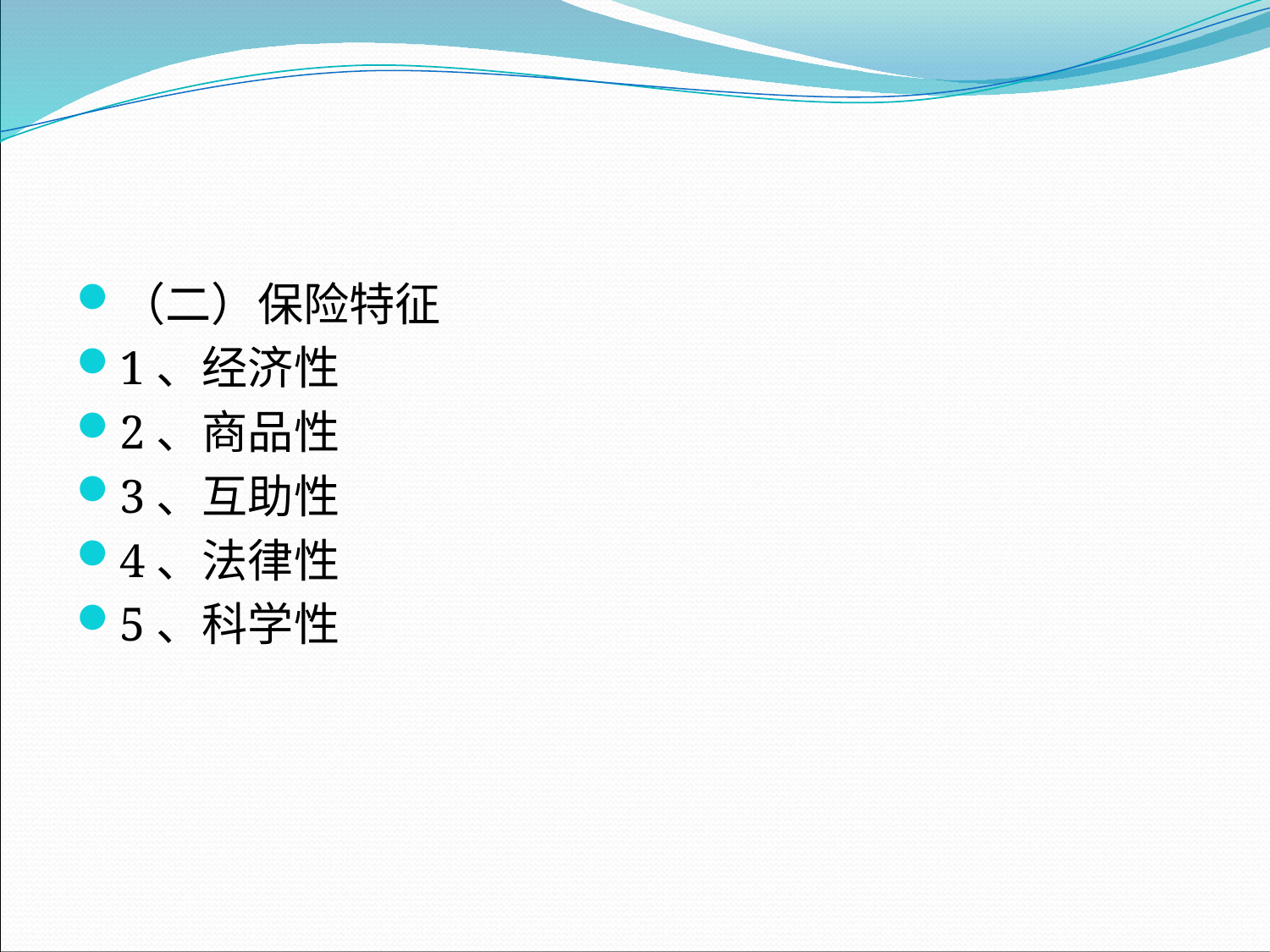

#
（二）保险特征
1、经济性
2、商品性
3、互助性
4、法律性
5、科学性